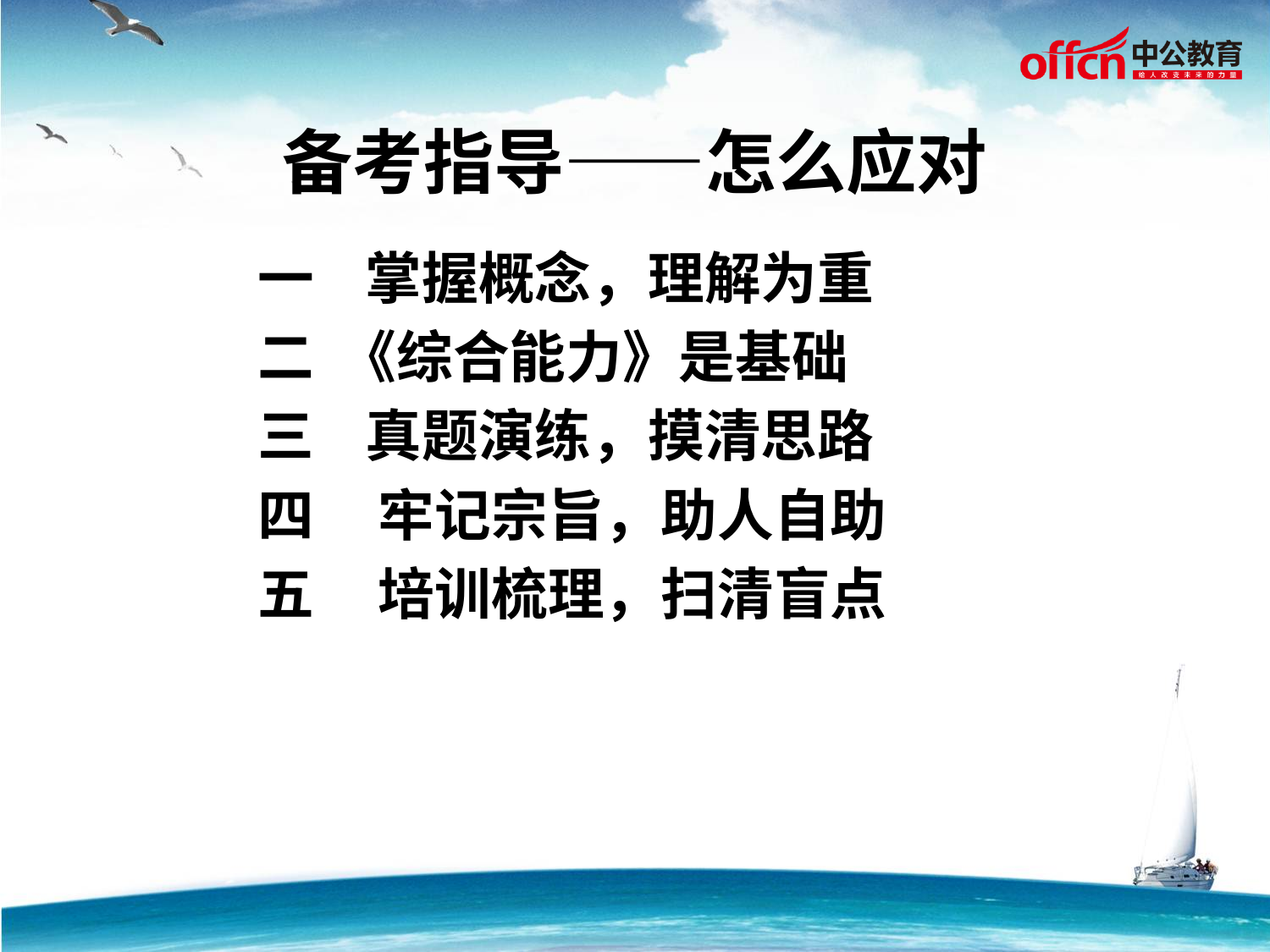

# 备考指导——怎么应对
一    掌握概念，理解为重
二  《综合能力》是基础
三    真题演练，摸清思路
四     牢记宗旨，助人自助
五     培训梳理，扫清盲点